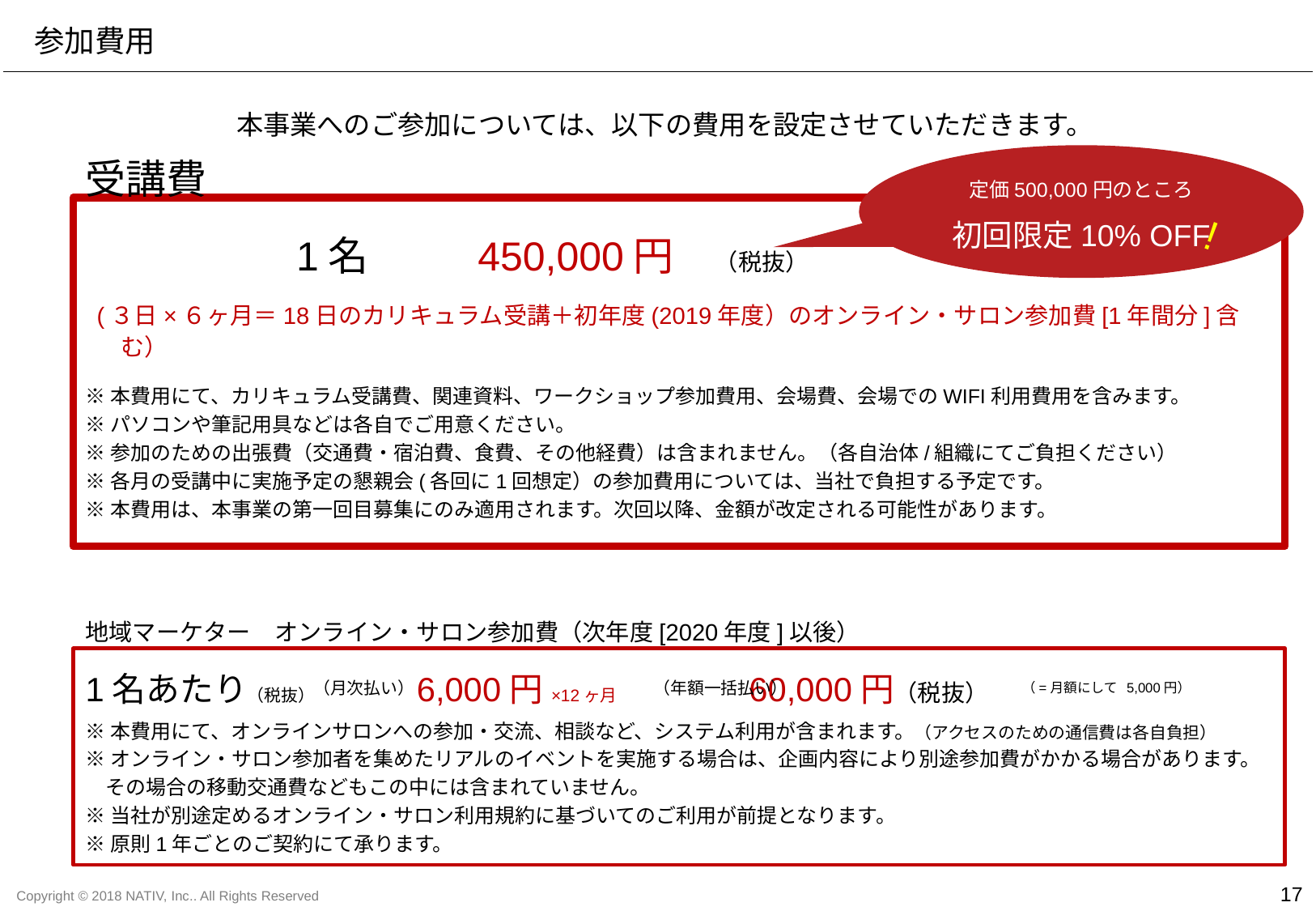

参加費用
本事業へのご参加については、以下の費用を設定させていただきます。
受講費
定価500,000円のところ
初回限定10% OFF
!

　　　　　　1名　　  450,000円　（税抜）
 (３日×６ヶ月＝18日のカリキュラム受講＋初年度(2019年度）のオンライン・サロン参加費[1年間分]含む）

※本費用にて、カリキュラム受講費、関連資料、ワークショップ参加費用、会場費、会場でのWIFI利用費用を含みます。
※パソコンや筆記用具などは各自でご用意ください。
※参加のための出張費（交通費・宿泊費、食費、その他経費）は含まれません。（各自治体/組織にてご負担ください）
※各月の受講中に実施予定の懇親会(各回に1回想定）の参加費用については、当社で負担する予定です。
※本費用は、本事業の第一回目募集にのみ適用されます。次回以降、金額が改定される可能性があります。
地域マーケター　オンライン・サロン参加費（次年度[2020年度]以後）
1名あたり（税抜） 　 　  6,000円×12ヶ月　            60,000円（税抜）
※本費用にて、オンラインサロンへの参加・交流、相談など、システム利用が含まれます。（アクセスのための通信費は各自負担）
※オンライン・サロン参加者を集めたリアルのイベントを実施する場合は、企画内容により別途参加費がかかる場合があります。
　その場合の移動交通費などもこの中には含まれていません。
※当社が別途定めるオンライン・サロン利用規約に基づいてのご利用が前提となります。
※原則1年ごとのご契約にて承ります。
（月次払い）
（年額一括払い）
（=月額にして  5,000円）